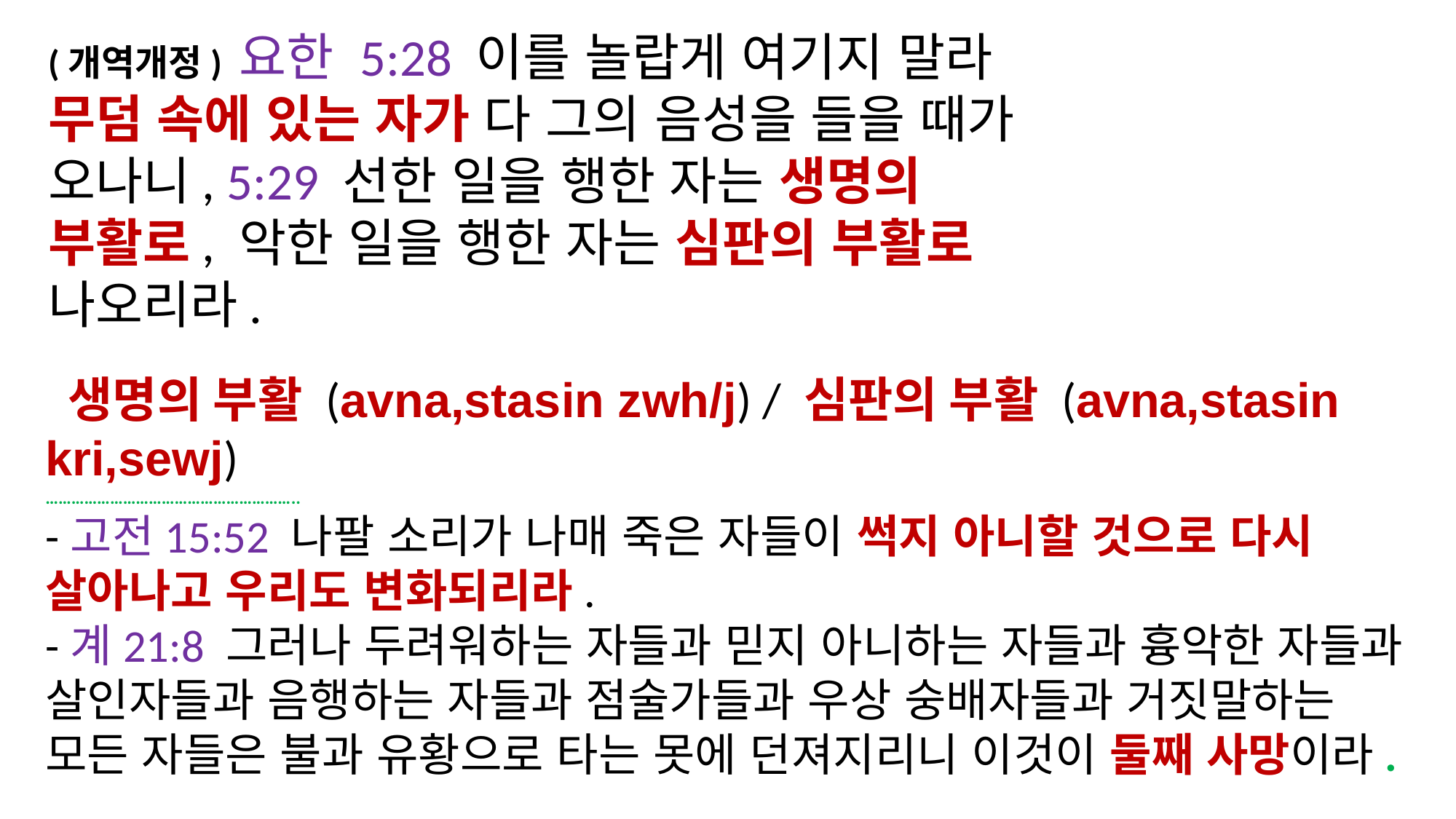

(개역개정) 요한 5:28 이를 놀랍게 여기지 말라 무덤 속에 있는 자가 다 그의 음성을 들을 때가 오나니, 5:29 선한 일을 행한 자는 생명의 부활로, 악한 일을 행한 자는 심판의 부활로 나오리라.
 생명의 부활 (avna,stasin zwh/j) / 심판의 부활 (avna,stasin kri,sewj)
…………………………………………………..
-고전15:52 나팔 소리가 나매 죽은 자들이 썩지 아니할 것으로 다시 살아나고 우리도 변화되리라.
-계21:8 그러나 두려워하는 자들과 믿지 아니하는 자들과 흉악한 자들과 살인자들과 음행하는 자들과 점술가들과 우상 숭배자들과 거짓말하는 모든 자들은 불과 유황으로 타는 못에 던져지리니 이것이 둘째 사망이라.